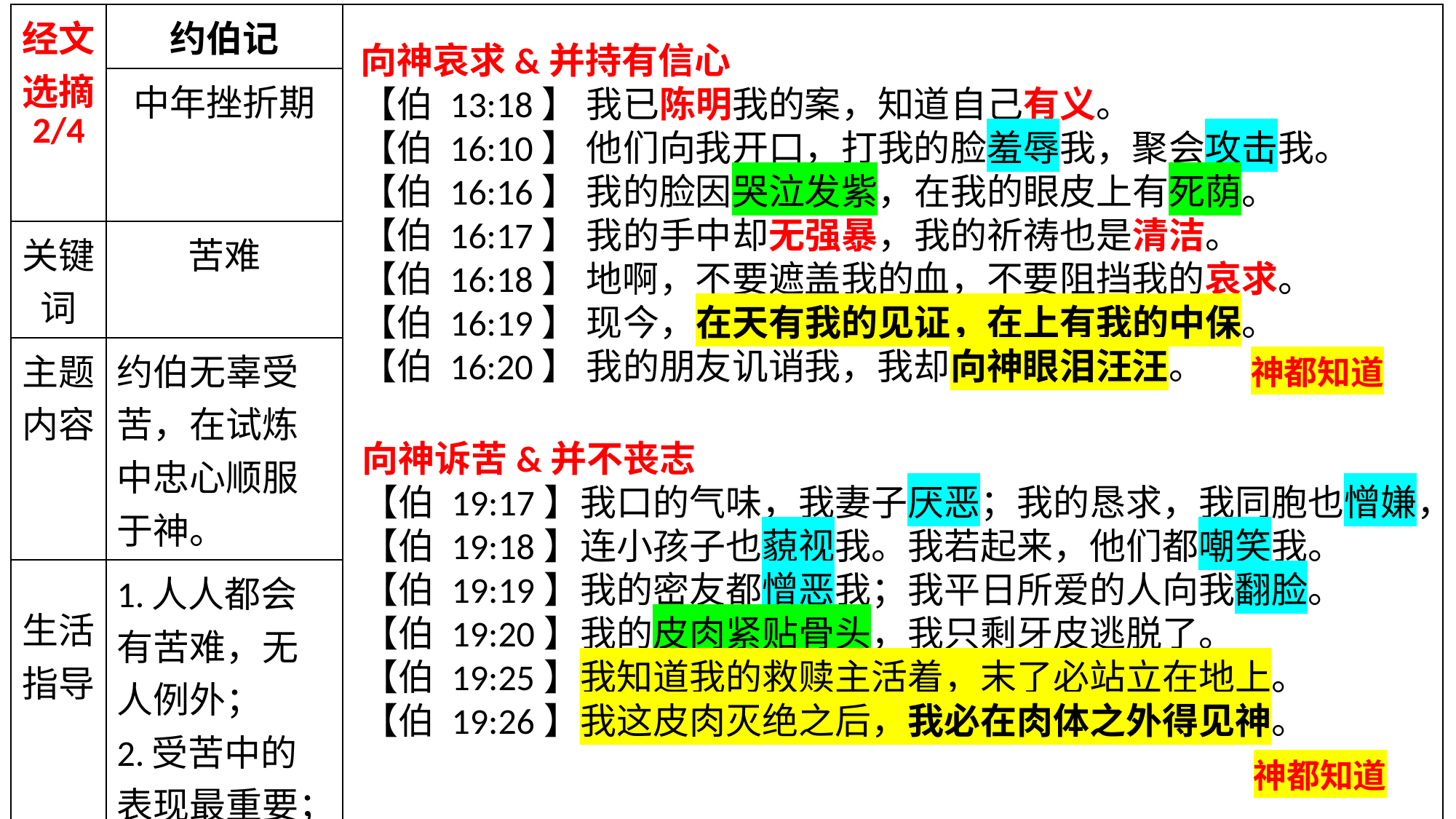

| 经文选摘 2/4 | 约伯记 |  |
| --- | --- | --- |
|  | 中年挫折期 |  |
| 关键词 | 苦难 |  |
| 主题内容 | 约伯无辜受苦，在试炼中忠心顺服于神。 |  |
| 生活指导 | 1.人人都会有苦难，无人例外； 2.受苦中的表现最重要； 3.批驳报应论 |  |
| 神学意义 | 神是一切智慧的源头。 |  |
向神哀求&并持有信心
【伯 13:18】 我已陈明我的案，知道自己有义。
【伯 16:10】 他们向我开口，打我的脸羞辱我，聚会攻击我。
【伯 16:16】 我的脸因哭泣发紫，在我的眼皮上有死荫。
【伯 16:17】 我的手中却无强暴，我的祈祷也是清洁。
【伯 16:18】 地啊，不要遮盖我的血，不要阻挡我的哀求。
【伯 16:19】 现今，在天有我的见证，在上有我的中保。
【伯 16:20】 我的朋友讥诮我，我却向神眼泪汪汪。
神都知道
向神诉苦&并不丧志
【伯 19:17】我口的气味，我妻子厌恶；我的恳求，我同胞也憎嫌，
【伯 19:18】连小孩子也藐视我。我若起来，他们都嘲笑我。
【伯 19:19】我的密友都憎恶我；我平日所爱的人向我翻脸。
【伯 19:20】我的皮肉紧贴骨头，我只剩牙皮逃脱了。
【伯 19:25】我知道我的救赎主活着，末了必站立在地上。
【伯 19:26】我这皮肉灭绝之后，我必在肉体之外得见神。
神都知道